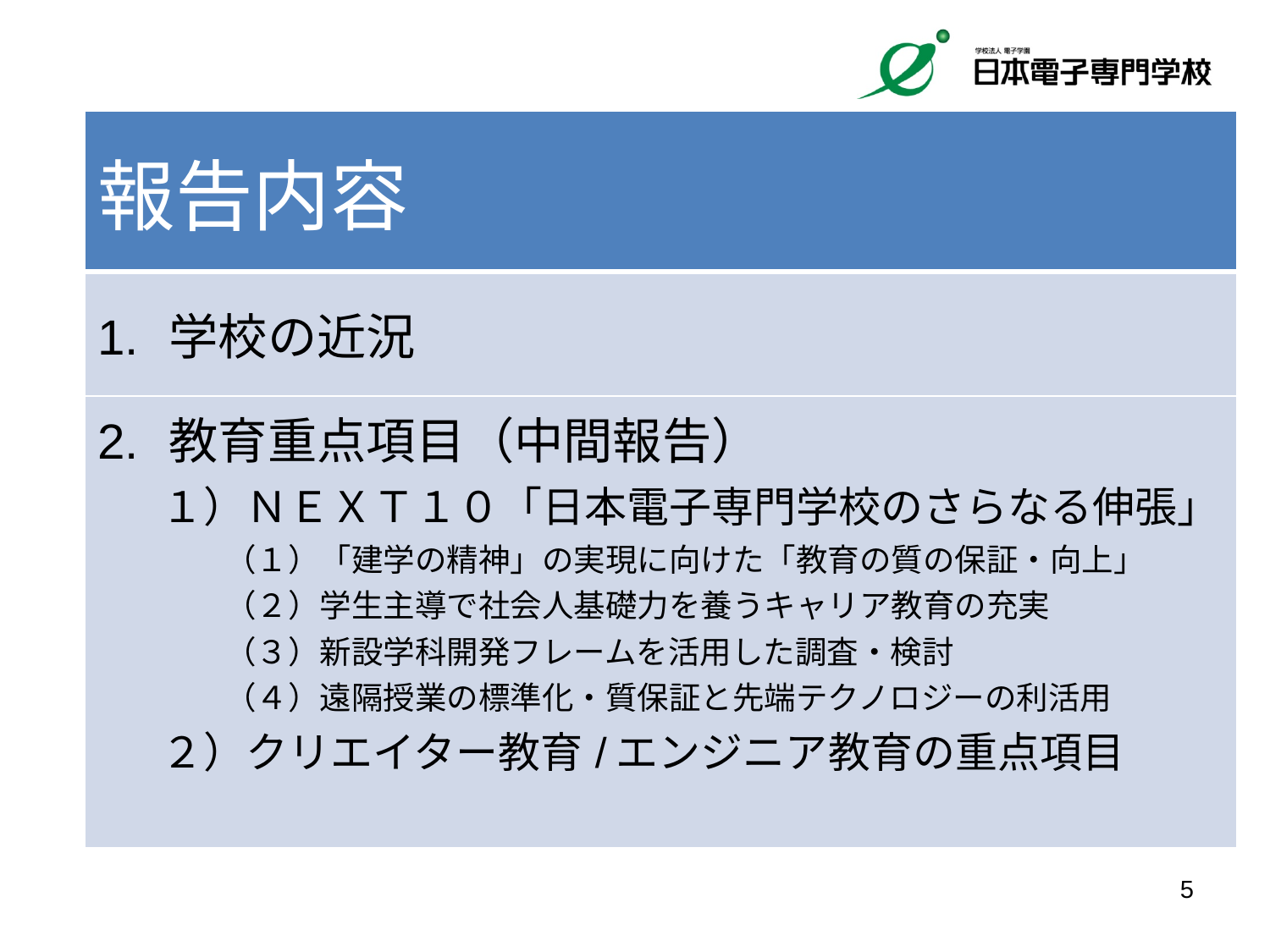

| 報告内容 |
| --- |
| 学校の近況 |
| 教育重点項目（中間報告） １）ＮＥＸＴ１０「日本電子専門学校のさらなる伸張」 　　　　（１）「建学の精神」の実現に向けた「教育の質の保証・向上」 　　　　（２）学生主導で社会人基礎力を養うキャリア教育の充実 　　　　（３）新設学科開発フレームを活用した調査・検討 　　　　（４）遠隔授業の標準化・質保証と先端テクノロジーの利活用 ２）クリエイター教育/エンジニア教育の重点項目 |
5